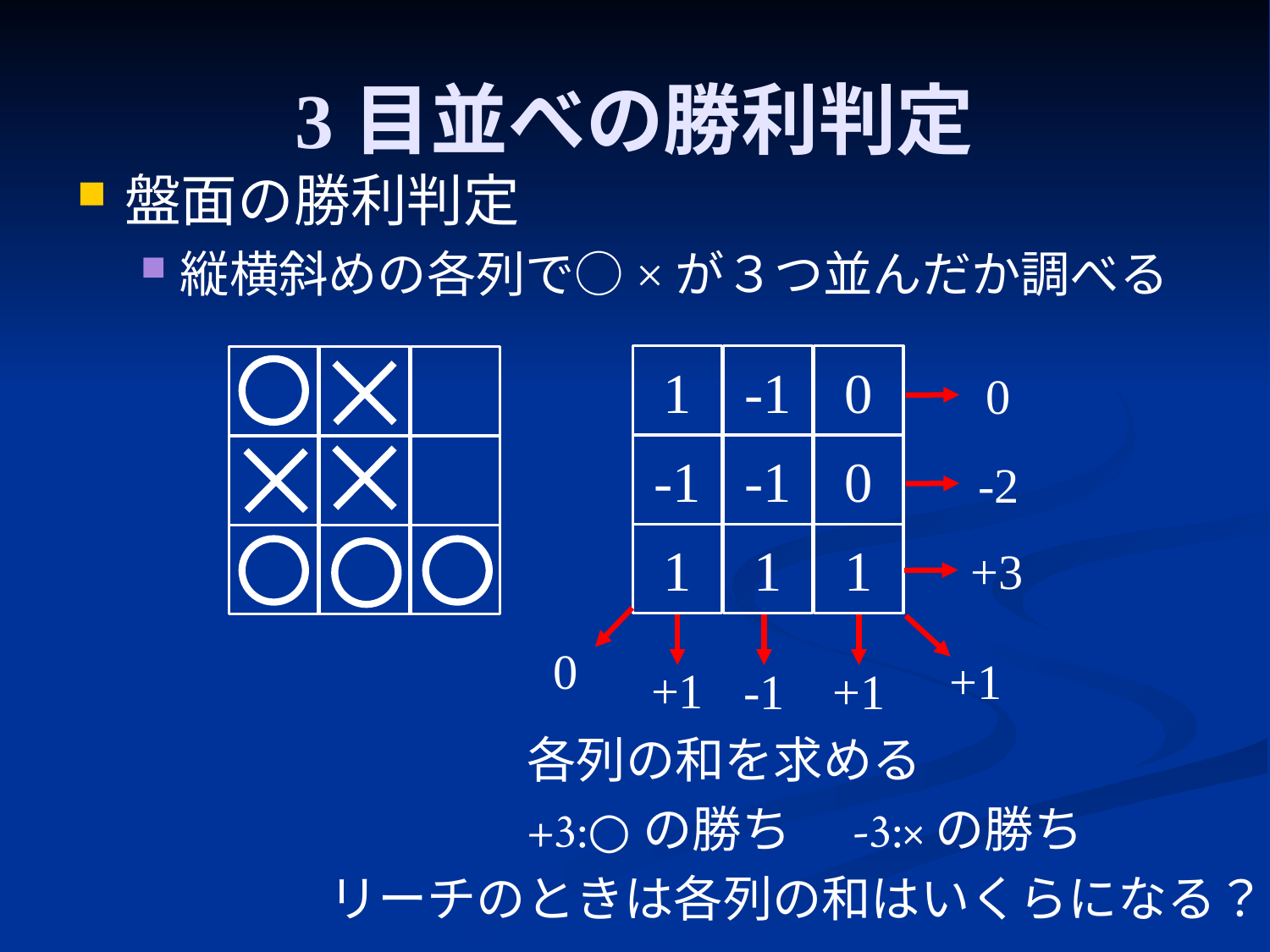

# 3目並べの勝利判定
盤面の勝利判定
縦横斜めの各列で○×が３つ並んだか調べる
1
-1
0

0
-1
-1
0

-2
1
1
1

+3

0
+1
-1
+1
+1
各列の和を求める
+3:○の勝ち　-3:×の勝ち
リーチのときは各列の和はいくらになる？